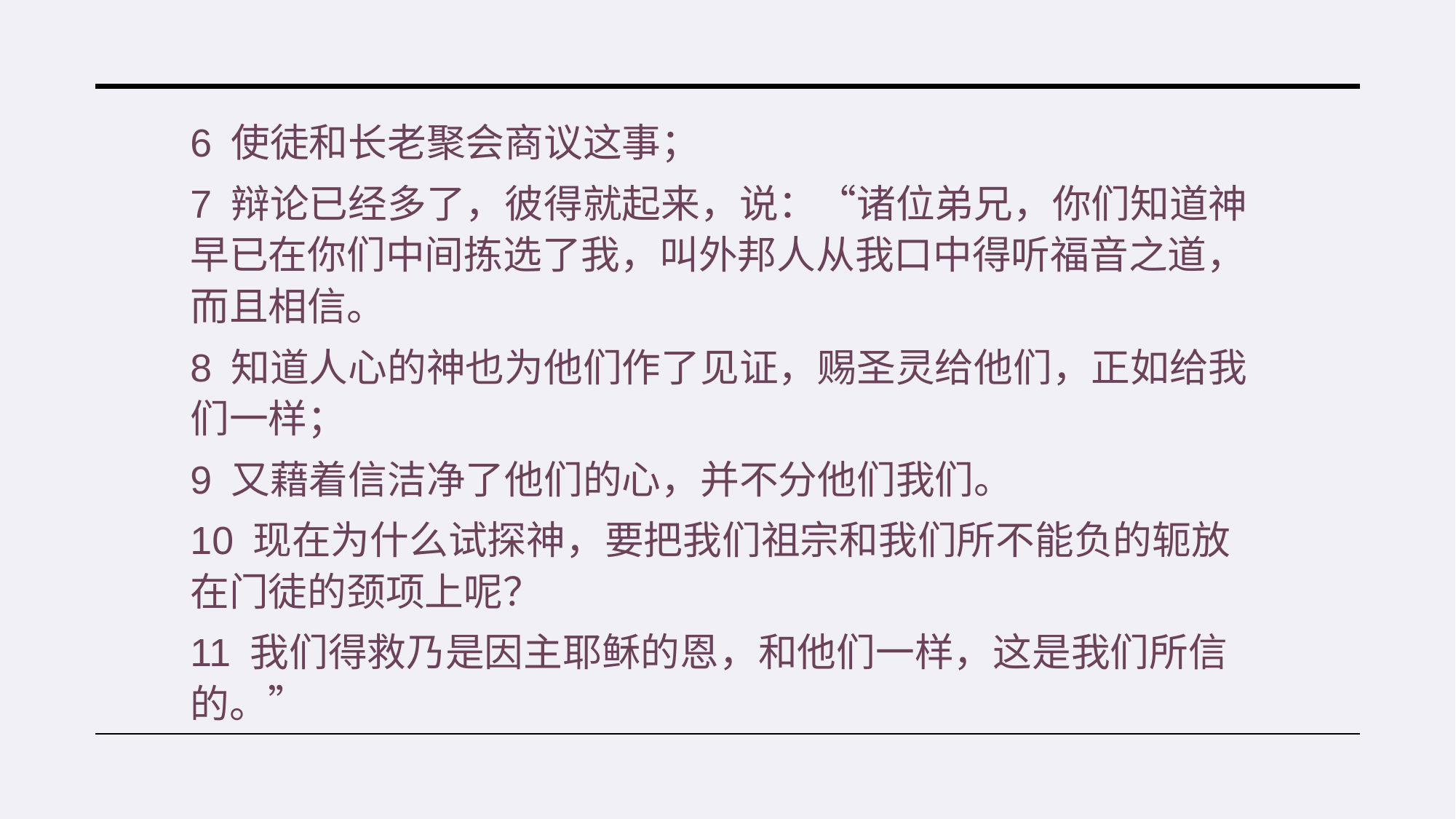

6 使徒和长老聚会商议这事；
7 辩论已经多了，彼得就起来，说：“诸位弟兄，你们知道神早已在你们中间拣选了我，叫外邦人从我口中得听福音之道，而且相信。
8 知道人心的神也为他们作了见证，赐圣灵给他们，正如给我们一样；
9 又藉着信洁净了他们的心，并不分他们我们。
10 现在为什么试探神，要把我们祖宗和我们所不能负的轭放在门徒的颈项上呢？
11 我们得救乃是因主耶稣的恩，和他们一样，这是我们所信的。”